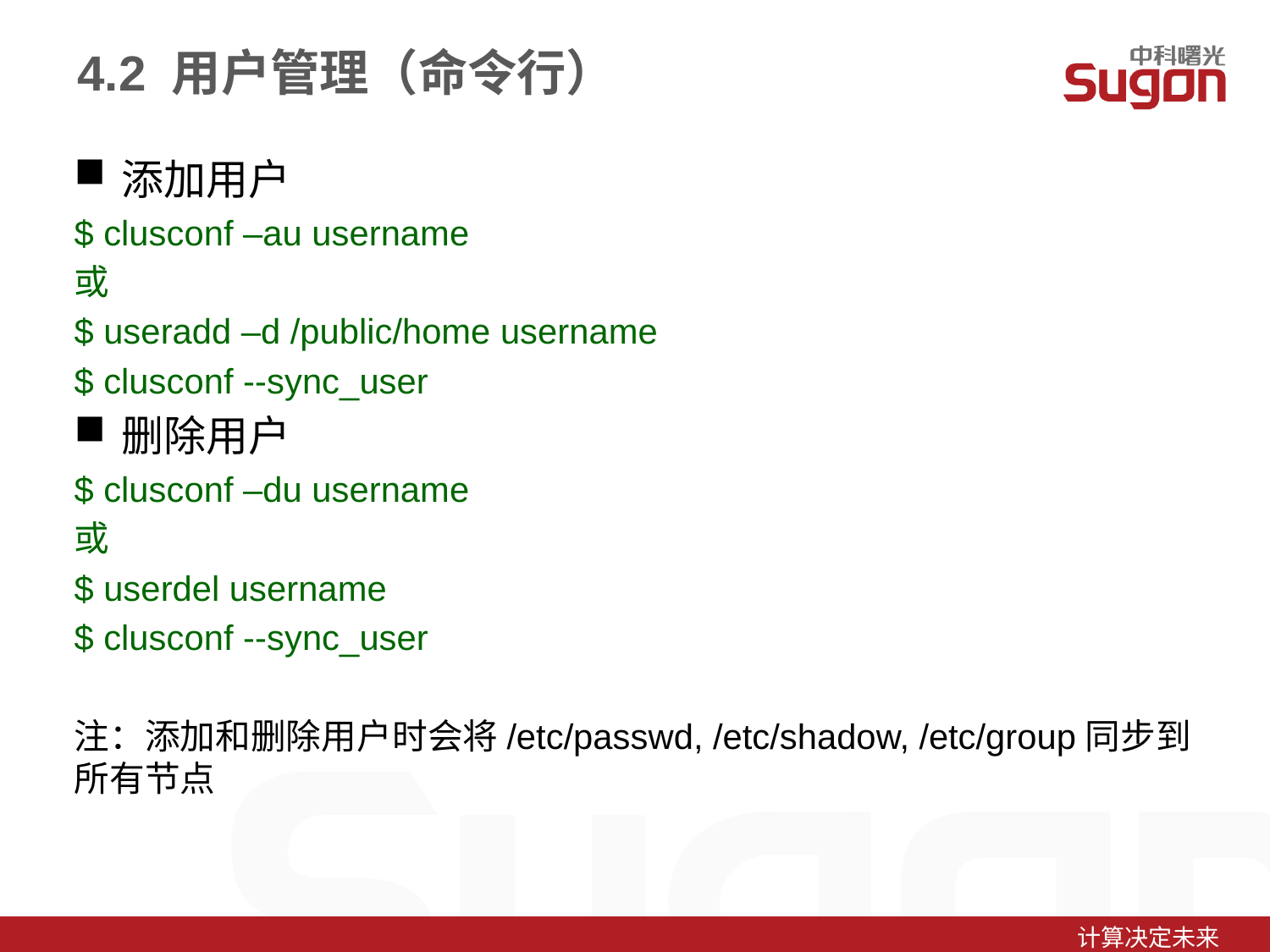

4.2 用户管理（命令行）
添加用户
$ clusconf –au username
或
$ useradd –d /public/home username
$ clusconf --sync_user
删除用户
$ clusconf –du username
或
$ userdel username
$ clusconf --sync_user

注：添加和删除用户时会将/etc/passwd, /etc/shadow, /etc/group同步到所有节点